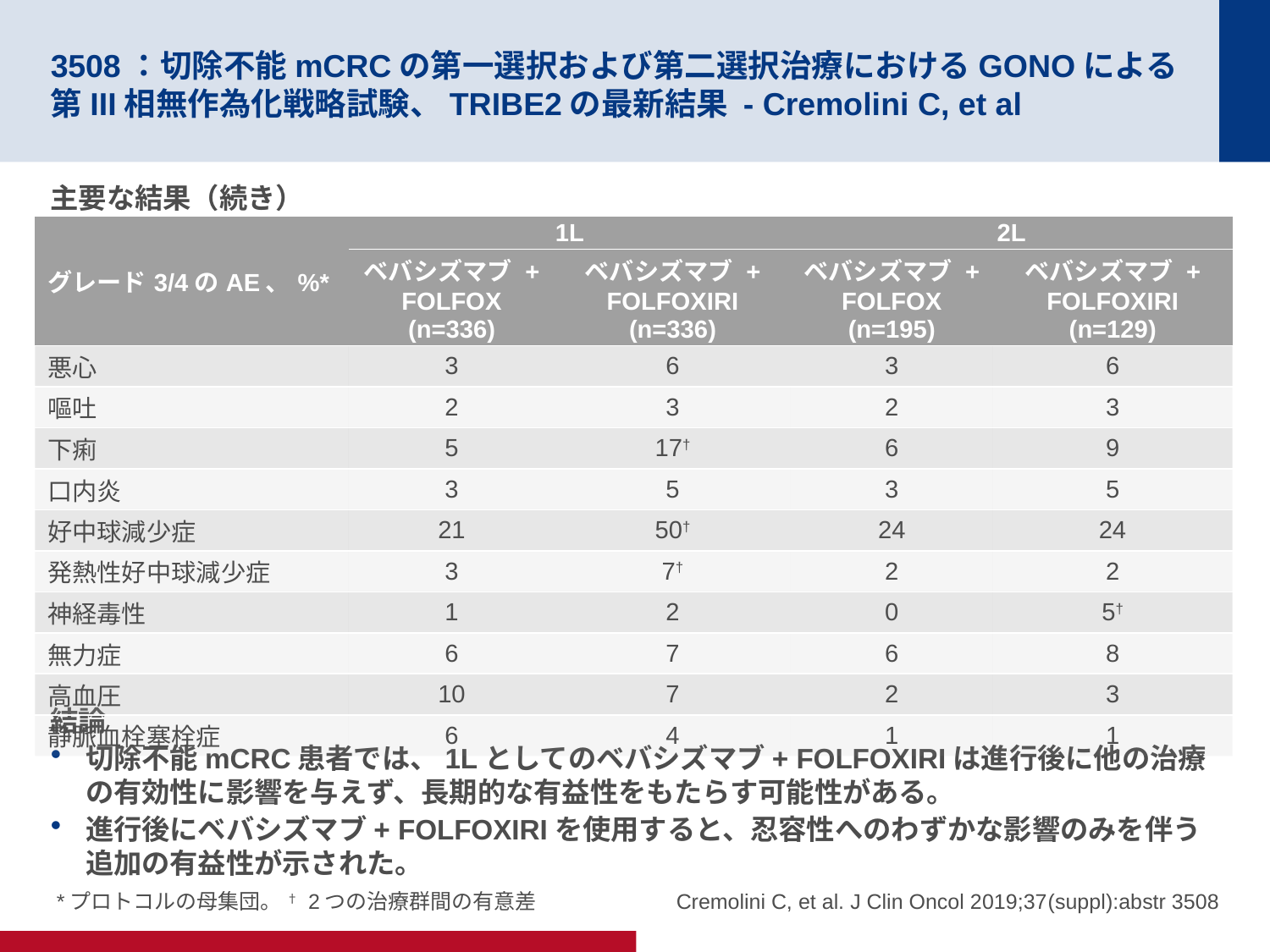

# 3508：切除不能mCRCの第一選択および第二選択治療におけるGONOによる第III相無作為化戦略試験、TRIBE2の最新結果 - Cremolini C, et al
主要な結果（続き）

結論
切除不能mCRC患者では、1Lとしてのベバシズマブ+ FOLFOXIRIは進行後に他の治療の有効性に影響を与えず、長期的な有益性をもたらす可能性がある。
進行後にベバシズマブ+ FOLFOXIRIを使用すると、忍容性へのわずかな影響のみを伴う追加の有益性が示された。
| グレード3/4のAE、%\* | 1L |  | 2L |  |
| --- | --- | --- | --- | --- |
|  | ベバシズマブ + FOLFOX (n=336) | ベバシズマブ + FOLFOXIRI (n=336) | ベバシズマブ + FOLFOX (n=195) | ベバシズマブ + FOLFOXIRI (n=129) |
| 悪心 | 3 | 6 | 3 | 6 |
| 嘔吐 | 2 | 3 | 2 | 3 |
| 下痢 | 5 | 17† | 6 | 9 |
| 口内炎 | 3 | 5 | 3 | 5 |
| 好中球減少症 | 21 | 50† | 24 | 24 |
| 発熱性好中球減少症 | 3 | 7† | 2 | 2 |
| 神経毒性 | 1 | 2 | 0 | 5† |
| 無力症 | 6 | 7 | 6 | 8 |
| 高血圧 | 10 | 7 | 2 | 3 |
| 静脈血栓塞栓症 | 6 | 4 | 1 | 1 |
 *プロトコルの母集団。 † 2つの治療群間の有意差
Cremolini C, et al. J Clin Oncol 2019;37(suppl):abstr 3508